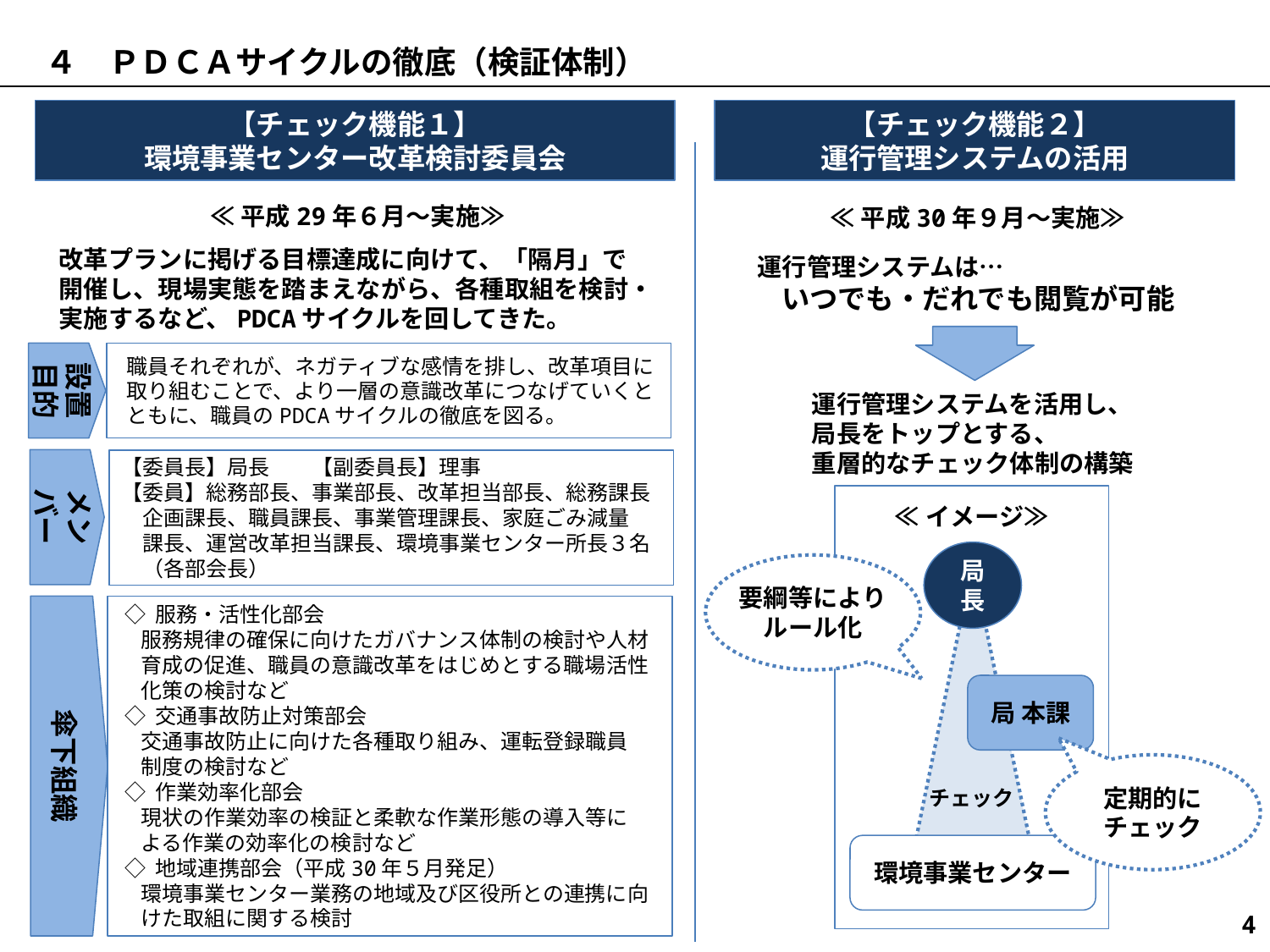

４　ＰＤＣＡサイクルの徹底（検証体制）
【チェック機能１】
環境事業センター改革検討委員会
【チェック機能２】
運行管理システムの活用
 ≪平成30年９月～実施≫
 ≪平成29年６月～実施≫

 改革プランに掲げる目標達成に向けて、「隔月」で
 開催し、現場実態を踏まえながら、各種取組を検討・
 実施するなど、PDCAサイクルを回してきた。
　運行管理システムは…
いつでも・だれでも閲覧が可能

設置目的
職員それぞれが、ネガティブな感情を排し、改革項目に取り組むことで、より一層の意識改革につなげていくとともに、職員のPDCAサイクルの徹底を図る。
メンバー
【委員長】局長　　【副委員長】理事
【委員】総務部長、事業部長、改革担当部長、総務課長
　企画課長、職員課長、事業管理課長、家庭ごみ減量
　課長、運営改革担当課長、環境事業センター所長３名
　（各部会長）
 ◇ 服務・活性化部会
　服務規律の確保に向けたガバナンス体制の検討や人材
　育成の促進、職員の意識改革をはじめとする職場活性
　化策の検討など
 ◇ 交通事故防止対策部会
　交通事故防止に向けた各種取り組み、運転登録職員
　制度の検討など
 ◇ 作業効率化部会
　現状の作業効率の検証と柔軟な作業形態の導入等に
　よる作業の効率化の検討など
 ◇ 地域連携部会（平成30年５月発足）
　環境事業センター業務の地域及び区役所との連携に向
　けた取組に関する検討
傘下組織
運行管理システムを活用し、
局長をトップとする、
重層的なチェック体制の構築
≪イメージ≫
局長

局 本課
環境事業センター
チェック
要綱等によりルール化
定期的に
チェック
4